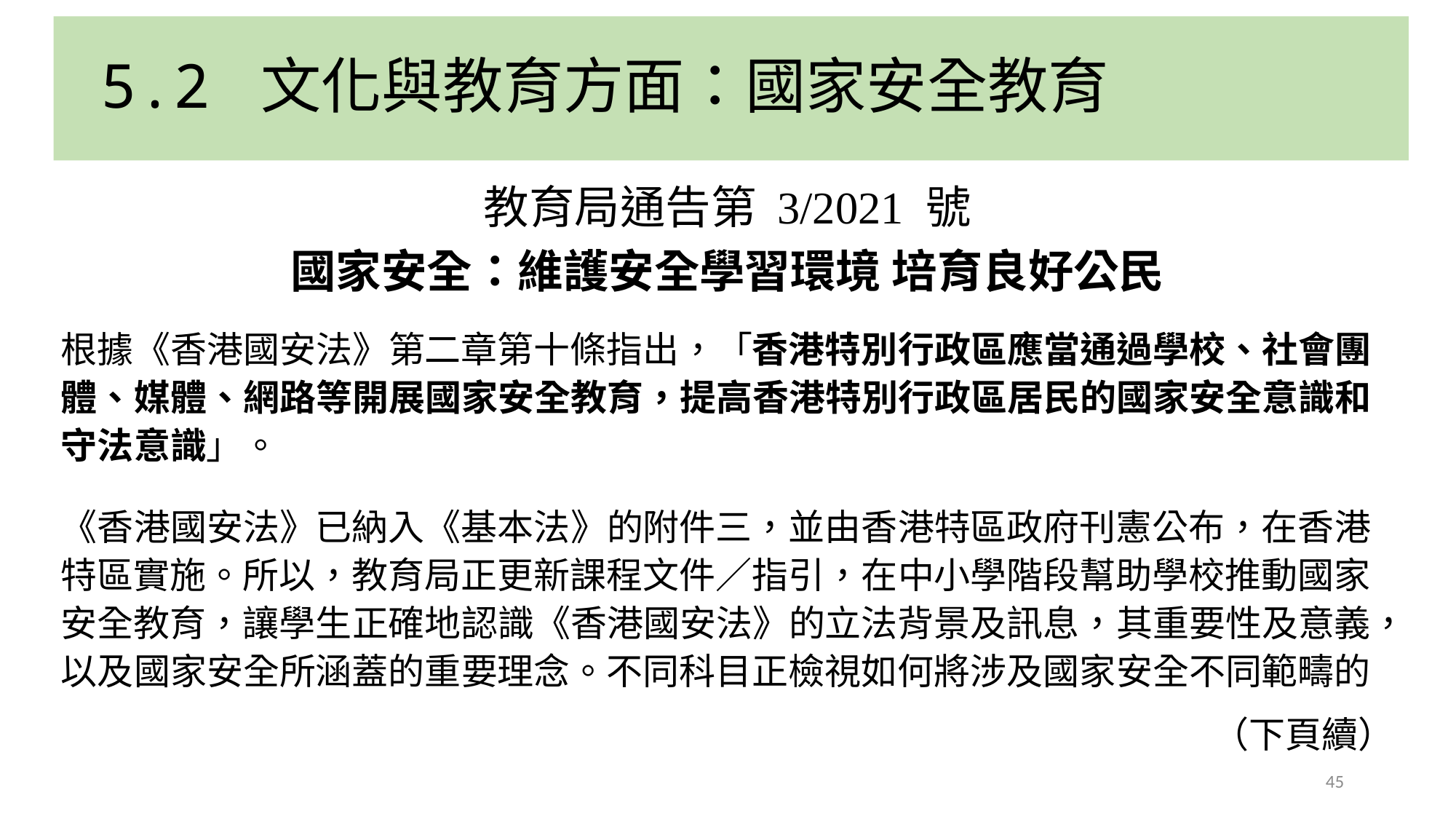

# 5.2 文化與教育方面：國家安全教育
教育局通告第 3/2021 號
國家安全：維護安全學習環境 培育良好公民
根據《香港國安法》第二章第十條指出，「香港特別行政區應當通過學校、社會團體、媒體、網路等開展國家安全教育，提高香港特別行政區居民的國家安全意識和守法意識」。
《香港國安法》已納入《基本法》的附件三，並由香港特區政府刊憲公布，在香港特區實施。所以，教育局正更新課程文件／指引，在中小學階段幫助學校推動國家安全教育，讓學生正確地認識《香港國安法》的立法背景及訊息，其重要性及意義，以及國家安全所涵蓋的重要理念。不同科目正檢視如何將涉及國家安全不同範疇的
（下頁續）
45